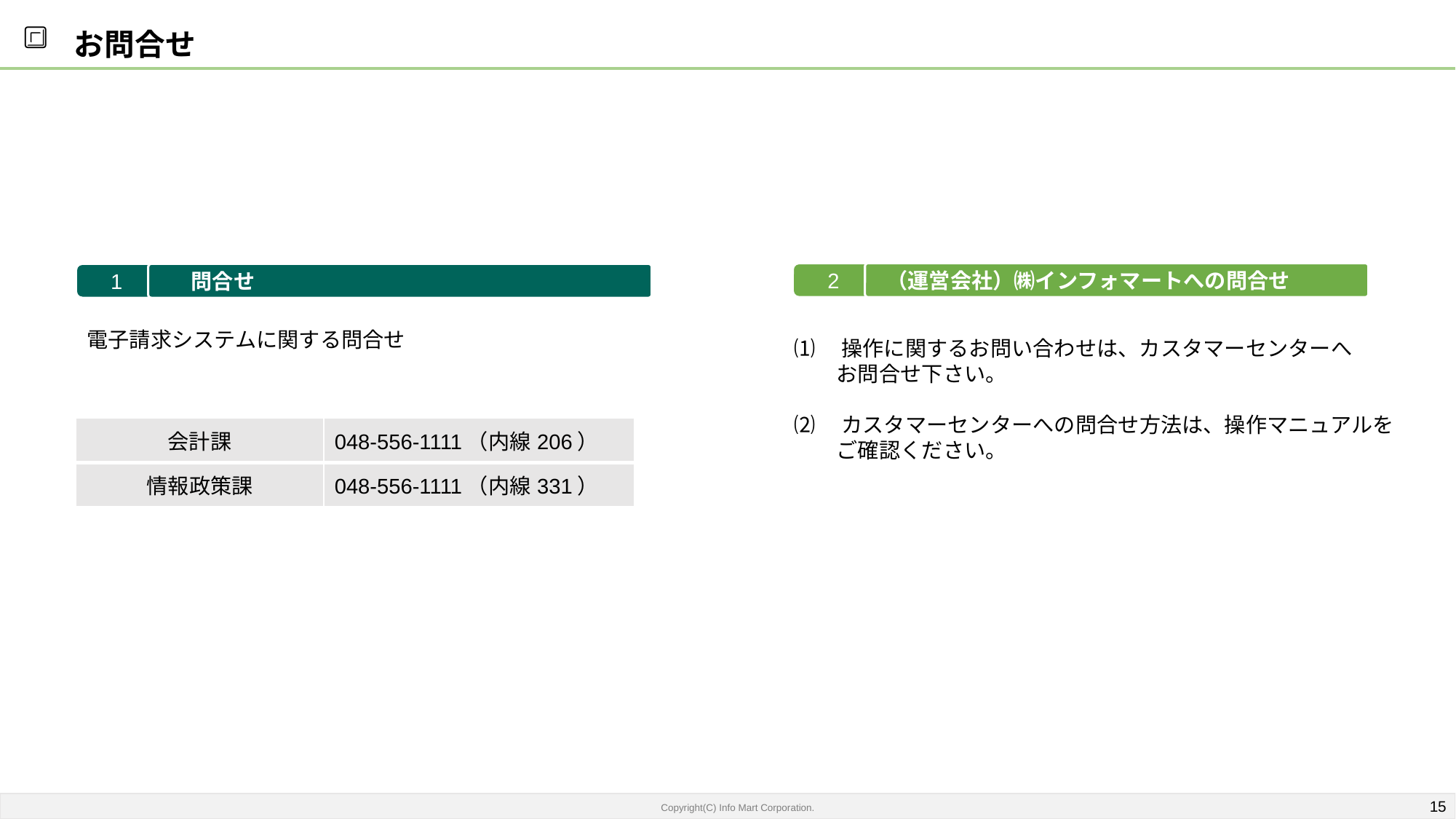

お問合せ
 （運営会社）㈱インフォマートへの問合せ
2
 　問合せ
1
電子請求システムに関する問合せ

⑴　操作に関するお問い合わせは、カスタマーセンターへ
　　お問合せ下さい。

⑵　カスタマーセンターへの問合せ方法は、操作マニュアルを
　　ご確認ください。
| 会計課 | 048-556-1111（内線206） |
| --- | --- |
| 情報政策課 | 048-556-1111（内線331） |